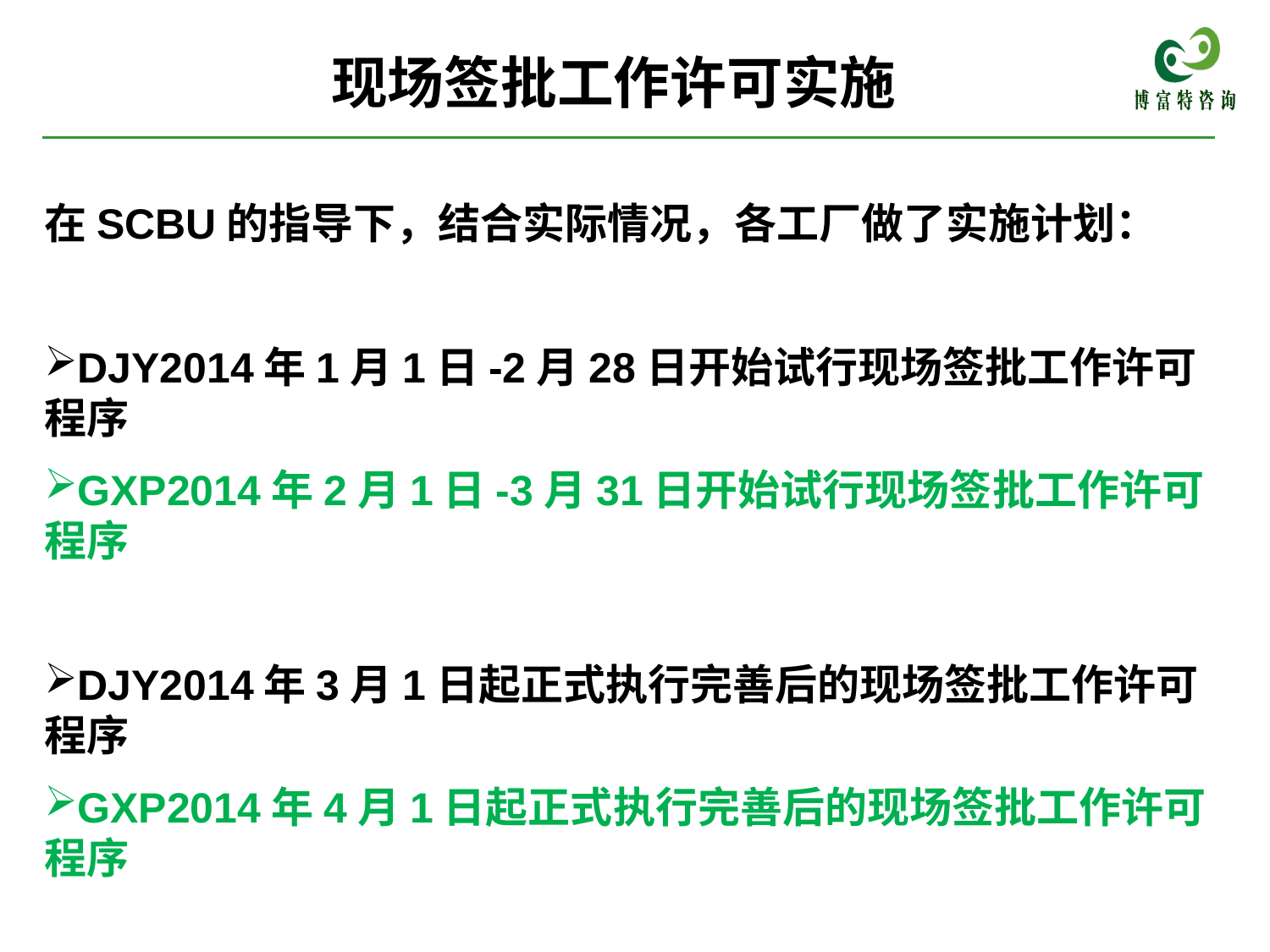

# 现场签批工作许可实施
在SCBU的指导下，结合实际情况，各工厂做了实施计划：

DJY2014年1月1日-2月28日开始试行现场签批工作许可程序
GXP2014年2月1日-3月31日开始试行现场签批工作许可程序

DJY2014年3月1日起正式执行完善后的现场签批工作许可程序
GXP2014年4月1日起正式执行完善后的现场签批工作许可程序

GXP计划实施日期：2014年4月 1 日A1版  同时A0版作废。

5